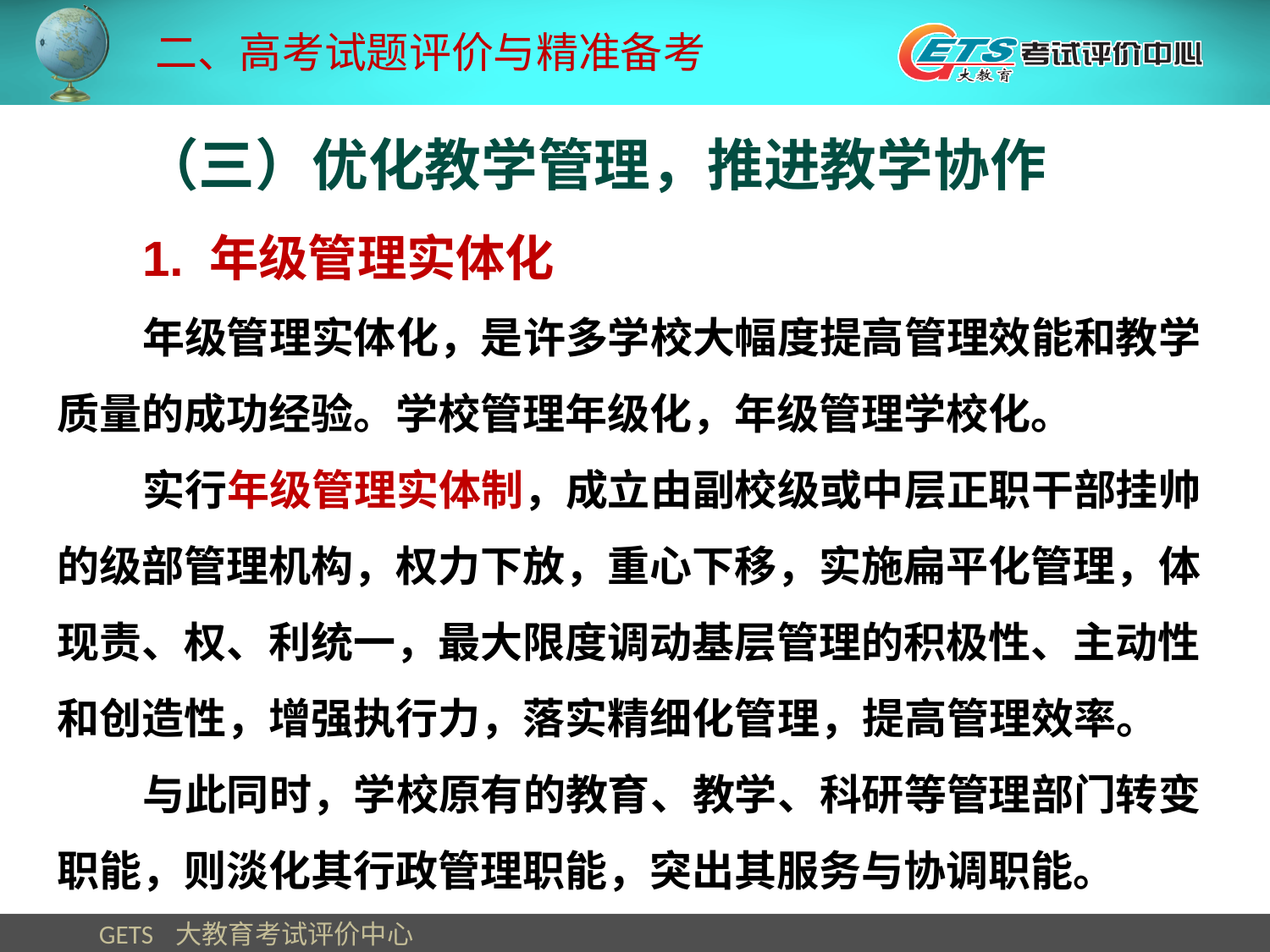

二、高考试题评价与精准备考
（三）优化教学管理，推进教学协作
1. 年级管理实体化
年级管理实体化，是许多学校大幅度提高管理效能和教学质量的成功经验。学校管理年级化，年级管理学校化。
实行年级管理实体制，成立由副校级或中层正职干部挂帅的级部管理机构，权力下放，重心下移，实施扁平化管理，体现责、权、利统一，最大限度调动基层管理的积极性、主动性和创造性，增强执行力，落实精细化管理，提高管理效率。
与此同时，学校原有的教育、教学、科研等管理部门转变职能，则淡化其行政管理职能，突出其服务与协调职能。